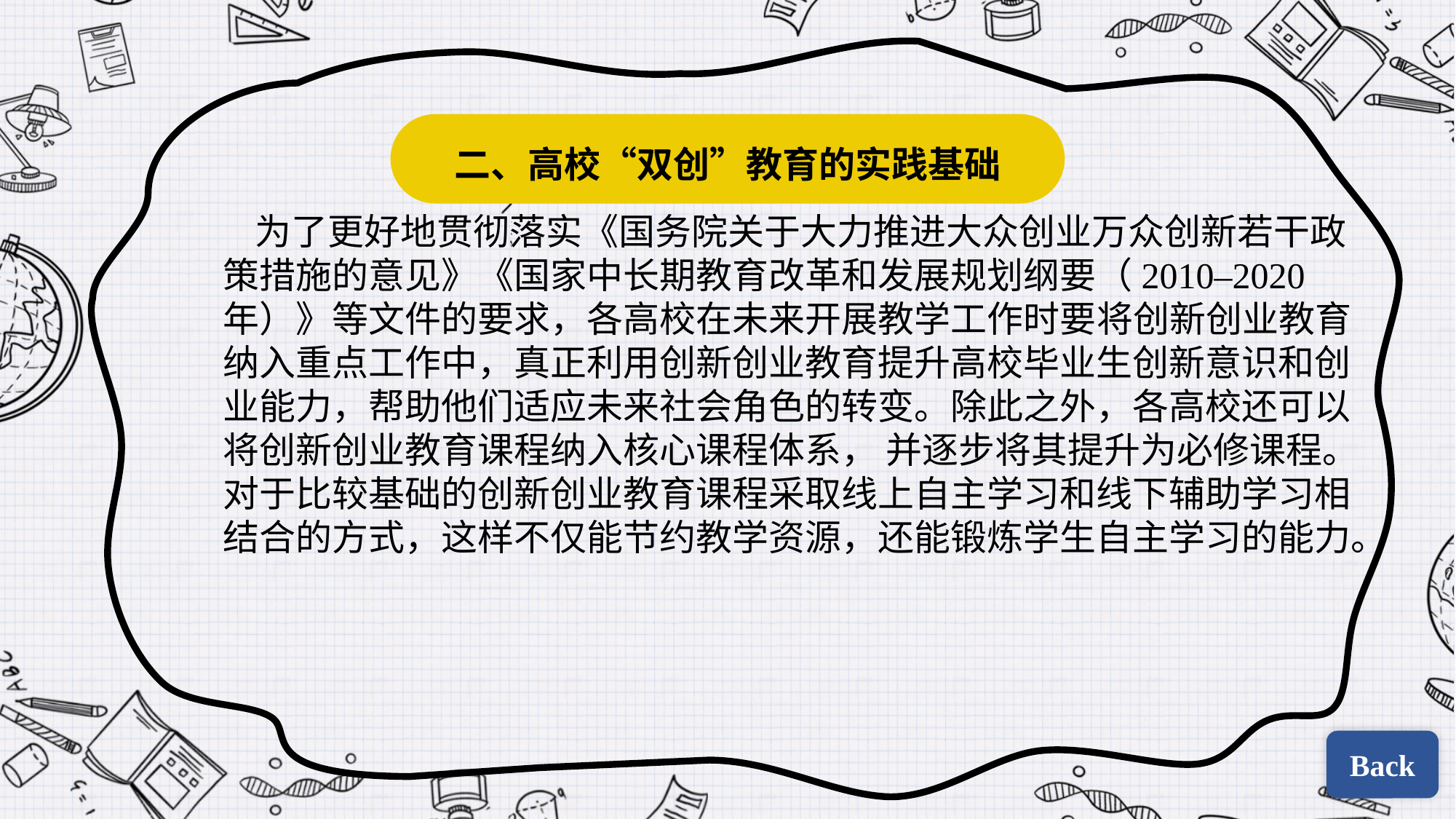

二、高校“双创”教育的实践基础
为了更好地贯彻落实《国务院关于大力推进大众创业万众创新若干政策措施的意见》《国家中长期教育改革和发展规划纲要（2010–2020 年）》等文件的要求，各高校在未来开展教学工作时要将创新创业教育纳入重点工作中，真正利用创新创业教育提升高校毕业生创新意识和创业能力，帮助他们适应未来社会角色的转变。除此之外，各高校还可以将创新创业教育课程纳入核心课程体系， 并逐步将其提升为必修课程。对于比较基础的创新创业教育课程采取线上自主学习和线下辅助学习相结合的方式，这样不仅能节约教学资源，还能锻炼学生自主学习的能力。

Back